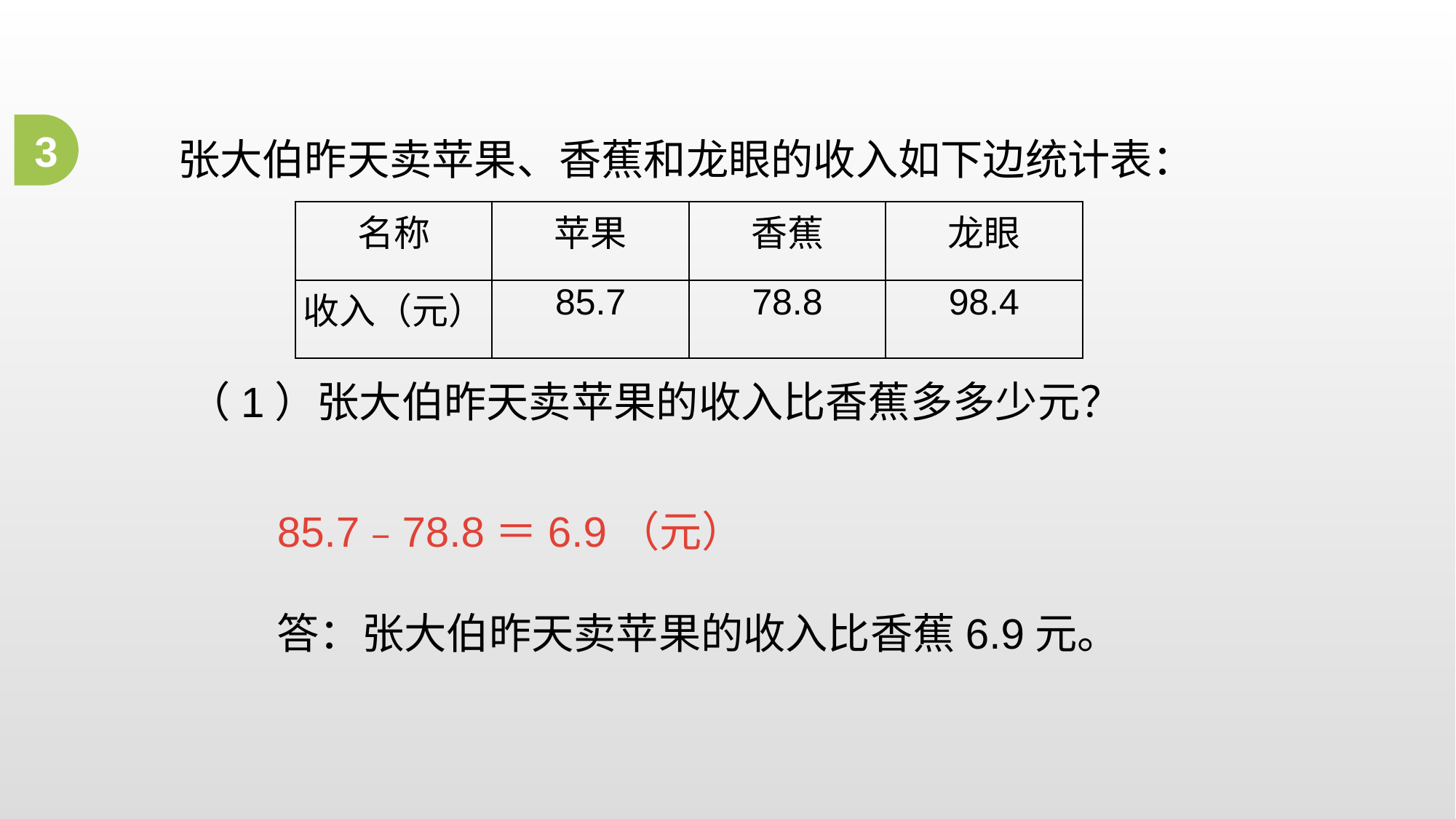

3
张大伯昨天卖苹果、香蕉和龙眼的收入如下边统计表：
| 名称 | 苹果 | 香蕉 | 龙眼 |
| --- | --- | --- | --- |
| 收入（元） | 85.7 | 78.8 | 98.4 |
（1）张大伯昨天卖苹果的收入比香蕉多多少元？

85.7﹣78.8＝6.9（元）

答：张大伯昨天卖苹果的收入比香蕉6.9元。